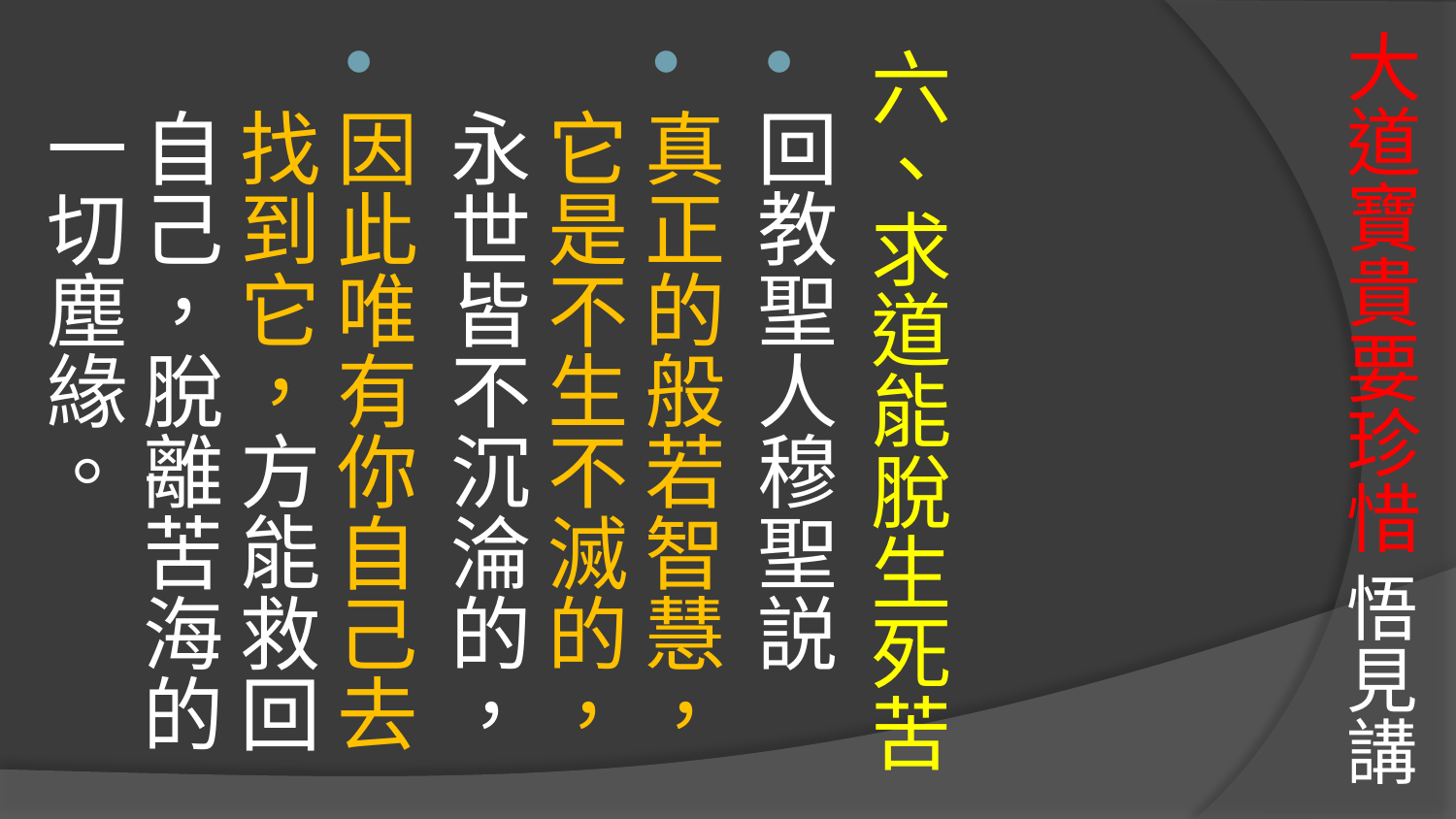

# 大道寶貴要珍惜 悟見講
六、求道能脫生死苦
回教聖人穆聖説
真正的般若智慧，它是不生不滅的，永世皆不沉淪的，
因此唯有你自己去找到它，方能救回自己，脫離苦海的一切塵緣。